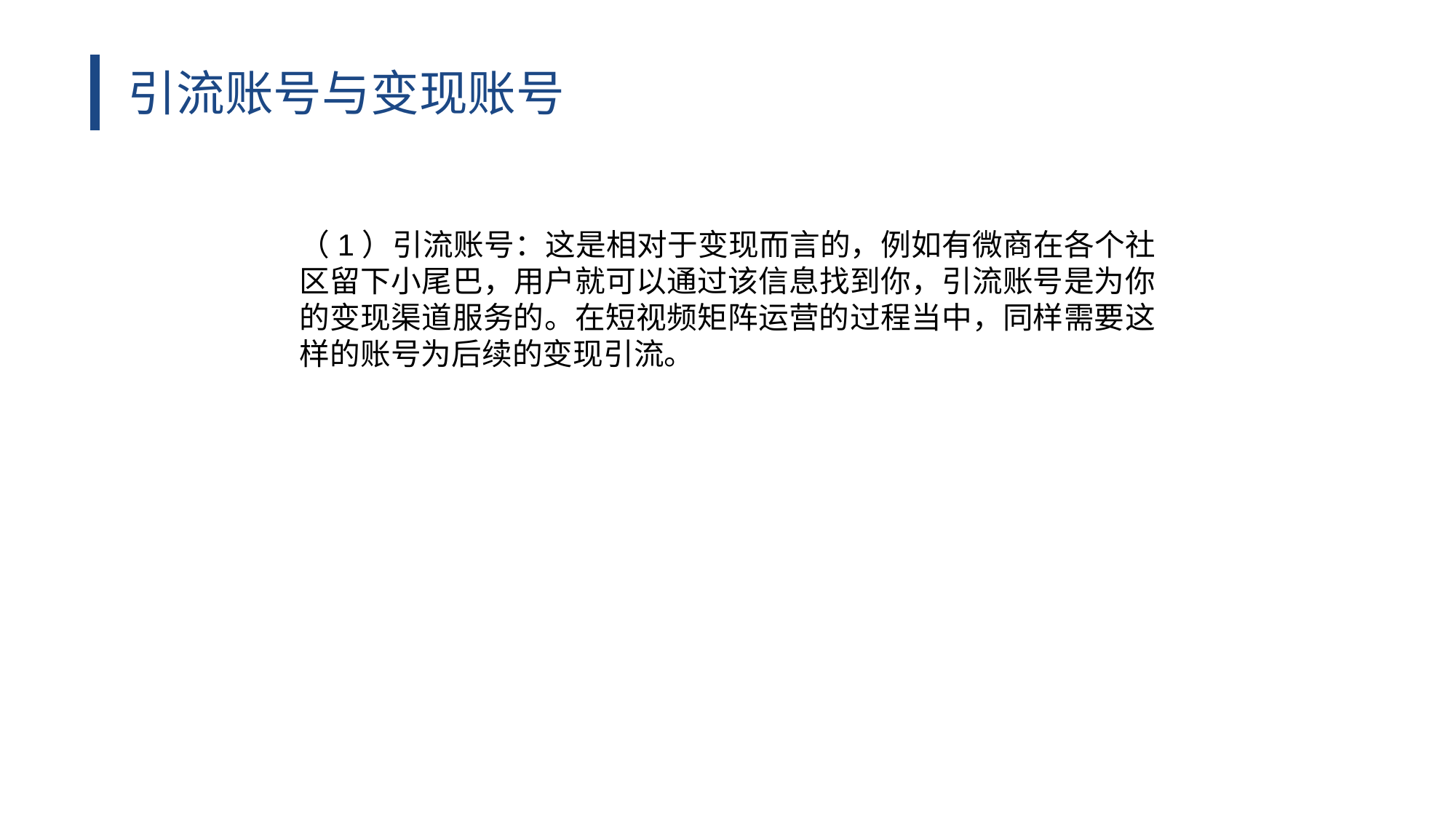

引流账号与变现账号
（1）引流账号：这是相对于变现而言的，例如有微商在各个社区留下小尾巴，用户就可以通过该信息找到你，引流账号是为你的变现渠道服务的。在短视频矩阵运营的过程当中，同样需要这样的账号为后续的变现引流。